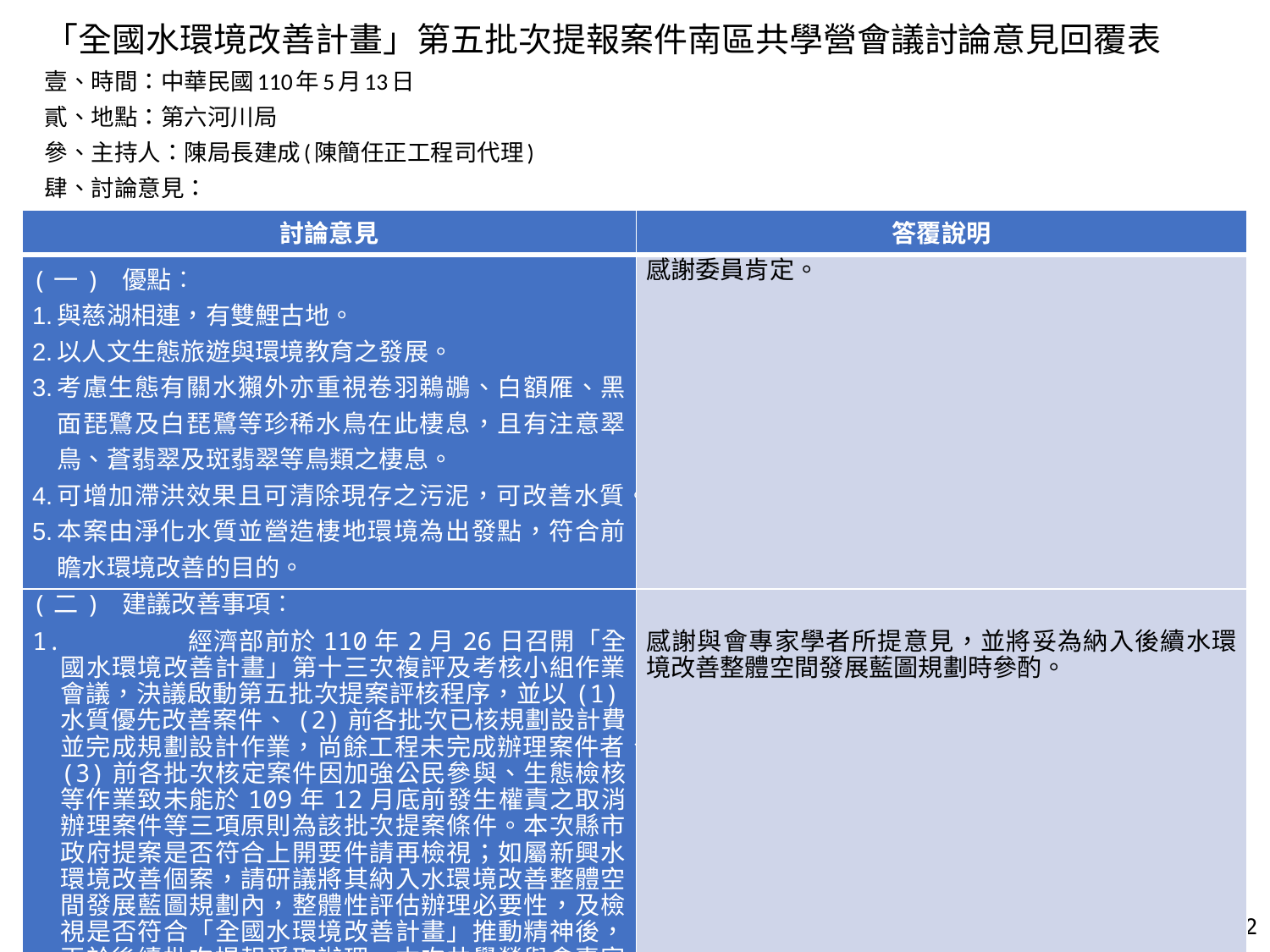

「全國水環境改善計畫」第五批次提報案件南區共學營會議討論意見回覆表
壹、時間：中華民國110年5月13日
貳、地點：第六河川局
參、主持人：陳局長建成(陳簡任正工程司代理)
肆、討論意見：

| 討論意見 | 答覆說明 |
| --- | --- |
| (一) 優點︰ 與慈湖相連，有雙鯉古地。 以人文生態旅遊與環境教育之發展。 考慮生態有關水獺外亦重視卷羽鵜鶘、白額雁、黑面琵鷺及白琵鷺等珍稀水鳥在此棲息，且有注意翠鳥、蒼翡翠及斑翡翠等鳥類之棲息。 可增加滯洪效果且可清除現存之污泥，可改善水質。 本案由淨化水質並營造棲地環境為出發點，符合前瞻水環境改善的目的。 | 感謝委員肯定。 |
| (二) 建議改善事項︰ 1. 經濟部前於110年2月26日召開「全國水環境改善計畫」第十三次複評及考核小組作業會議，決議啟動第五批次提案評核程序，並以(1)水質優先改善案件、(2)前各批次已核規劃設計費並完成規劃設計作業，尚餘工程未完成辦理案件者、(3)前各批次核定案件因加強公民參與、生態檢核等作業致未能於109年12月底前發生權責之取消辦理案件等三項原則為該批次提案條件。本次縣市政府提案是否符合上開要件請再檢視；如屬新興水環境改善個案，請研議將其納入水環境改善整體空間發展藍圖規劃內，整體性評估辦理必要性，及檢視是否符合「全國水環境改善計畫」推動精神後，再於後續批次提報爭取辦理。本次共學營與會專家學者所提意見，建議可納入後續水環境改善整體空間發展藍圖規劃時參酌。 | 感謝與會專家學者所提意見，並將妥為納入後續水環境改善整體空間發展藍圖規劃時參酌。 |
2